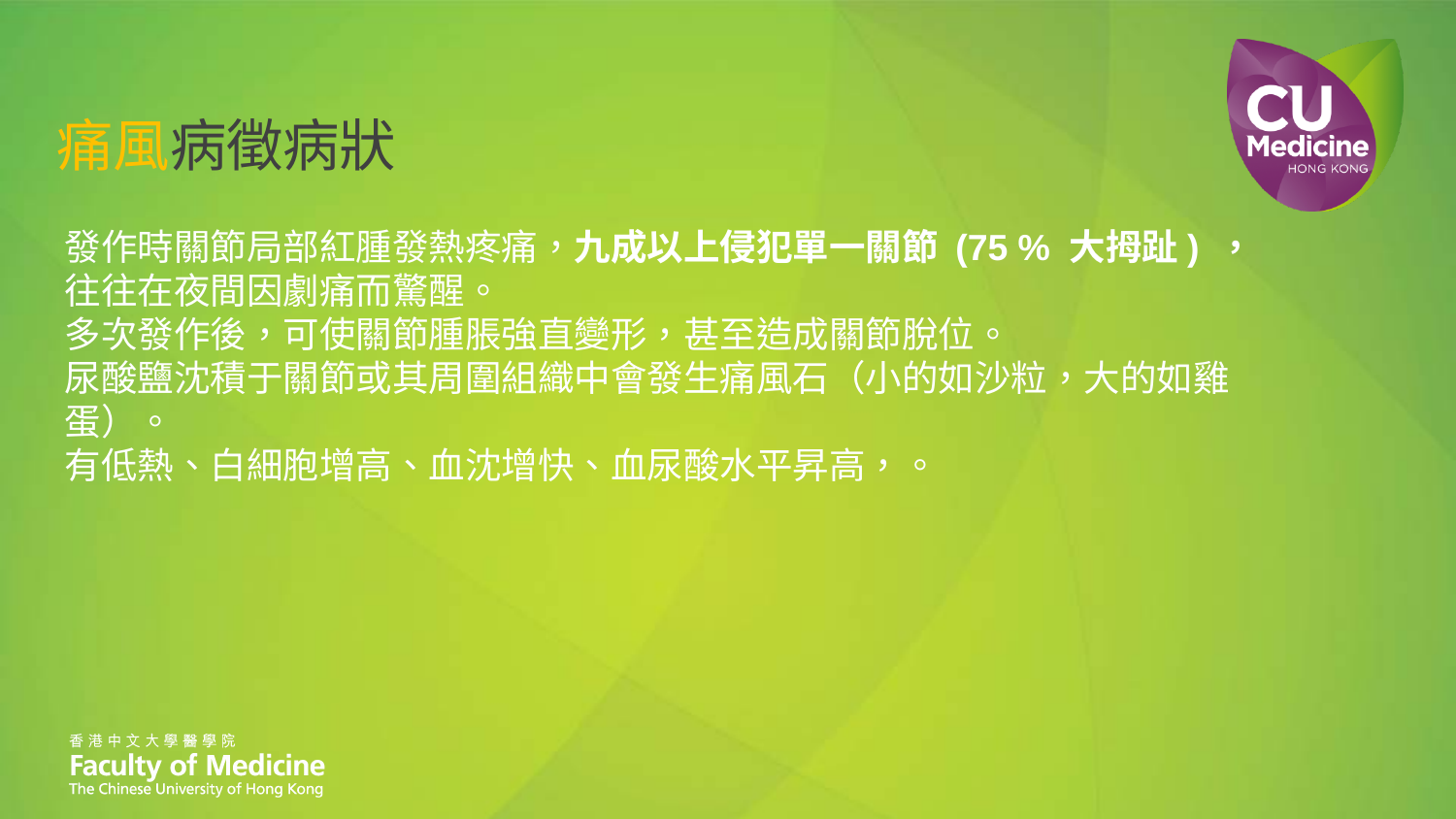

痛風病徵病狀
# 發作時關節局部紅腫發熱疼痛，九成以上侵犯單一關節 (75 % 大拇趾) ，往往在夜間因劇痛而驚醒。 多次發作後，可使關節腫脹強直變形，甚至造成關節脫位。 尿酸鹽沈積于關節或其周圍組織中會發生痛風石（小的如沙粒，大的如雞蛋）。 有低熱、白細胞增高、血沈增快、血尿酸水平昇高，。